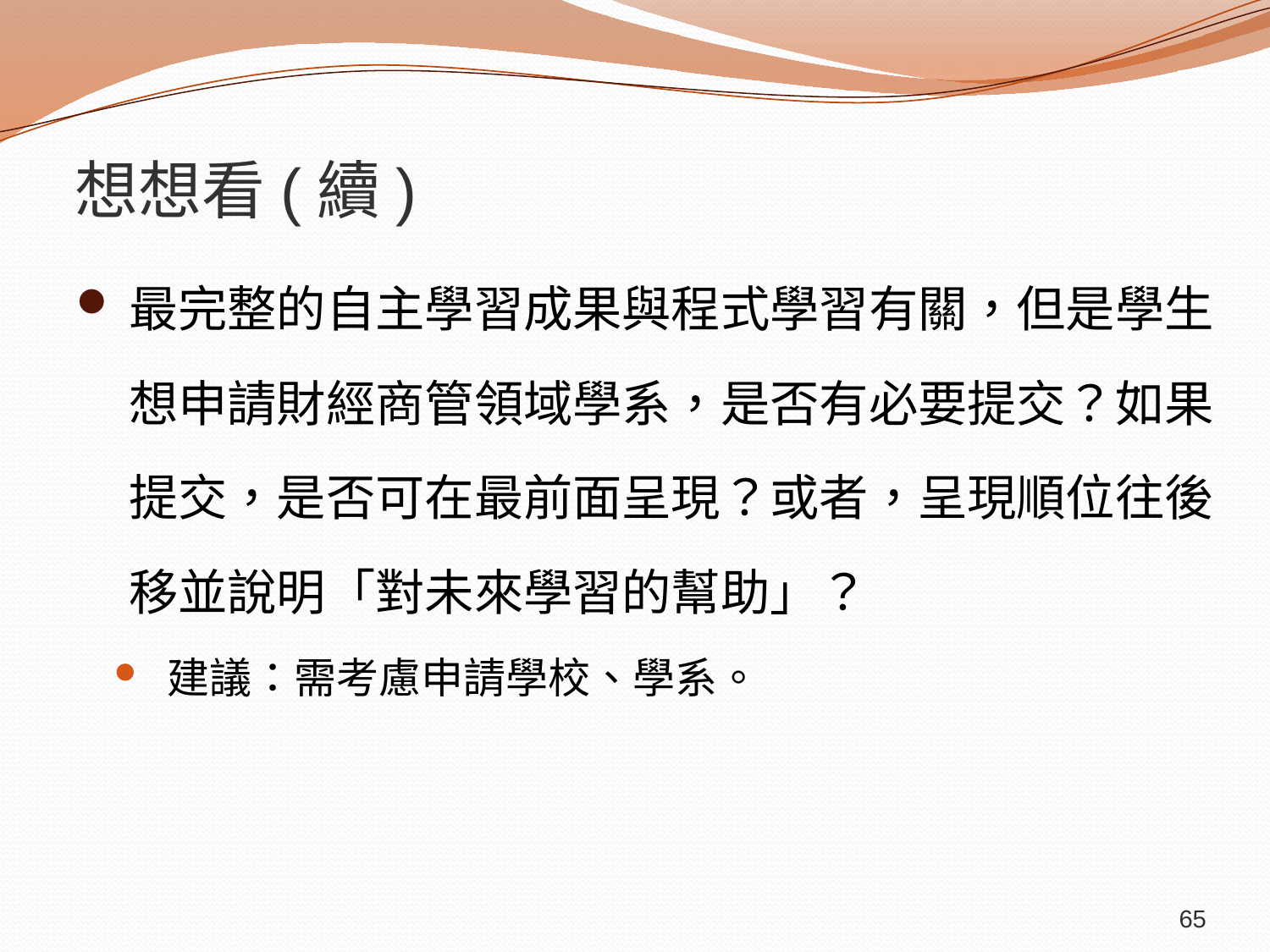

# 想想看(續)
最完整的自主學習成果與程式學習有關，但是學生想申請財經商管領域學系，是否有必要提交？如果提交，是否可在最前面呈現？或者，呈現順位往後移並說明「對未來學習的幫助」？
建議：需考慮申請學校、學系。

65